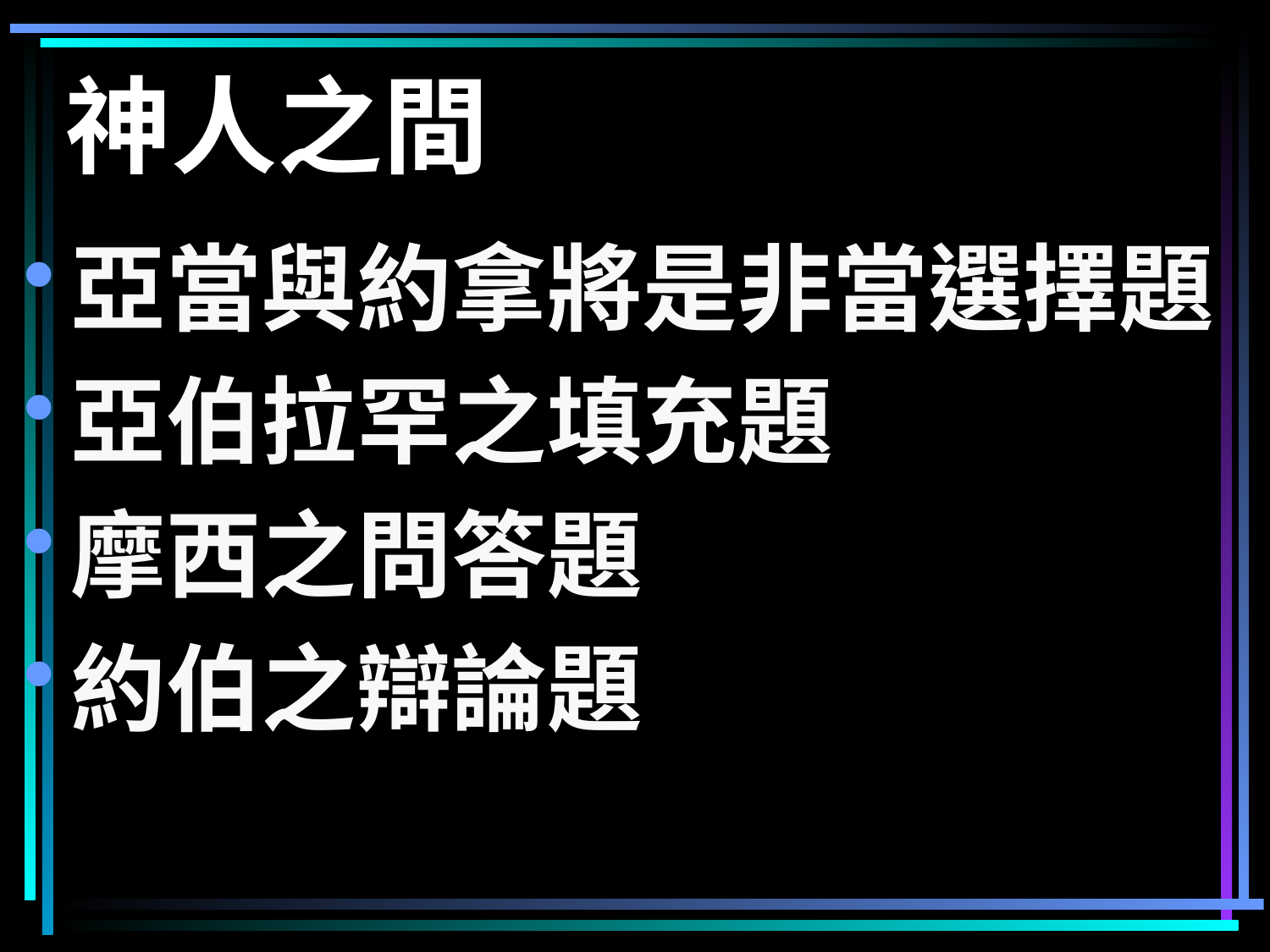

# 神人之間
亞當與約拿將是非當選擇題
亞伯拉罕之填充題
摩西之問答題
約伯之辯論題